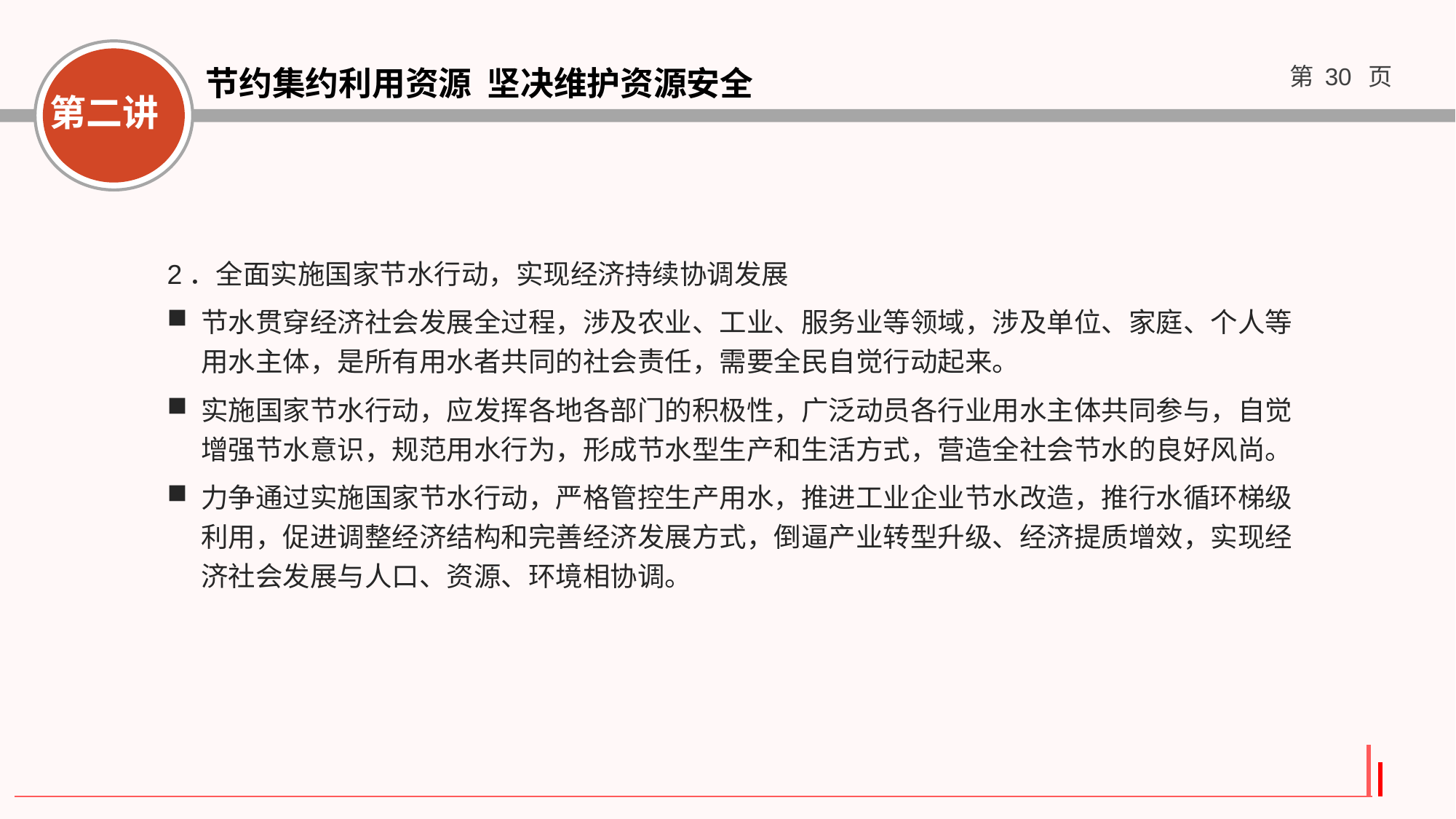

2．全面实施国家节水行动，实现经济持续协调发展
节水贯穿经济社会发展全过程，涉及农业、工业、服务业等领域，涉及单位、家庭、个人等用水主体，是所有用水者共同的社会责任，需要全民自觉行动起来。
实施国家节水行动，应发挥各地各部门的积极性，广泛动员各行业用水主体共同参与，自觉增强节水意识，规范用水行为，形成节水型生产和生活方式，营造全社会节水的良好风尚。
力争通过实施国家节水行动，严格管控生产用水，推进工业企业节水改造，推行水循环梯级利用，促进调整经济结构和完善经济发展方式，倒逼产业转型升级、经济提质增效，实现经济社会发展与人口、资源、环境相协调。